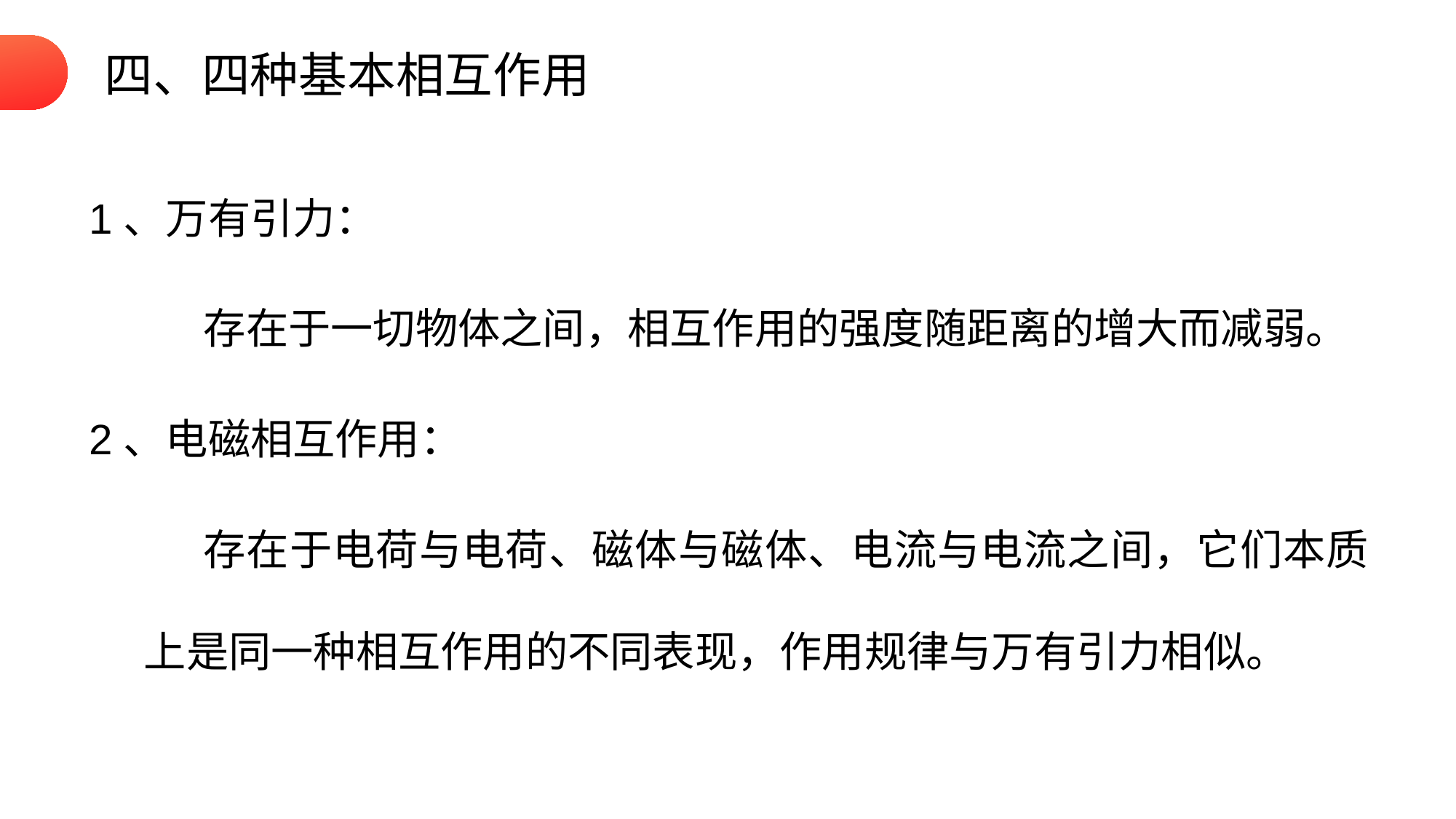

四、四种基本相互作用

1、万有引力：
           存在于一切物体之间，相互作用的强度随距离的增大而减弱。
2、电磁相互作用：
          存在于电荷与电荷、磁体与磁体、电流与电流之间，它们本质上是同一种相互作用的不同表现，作用规律与万有引力相似。